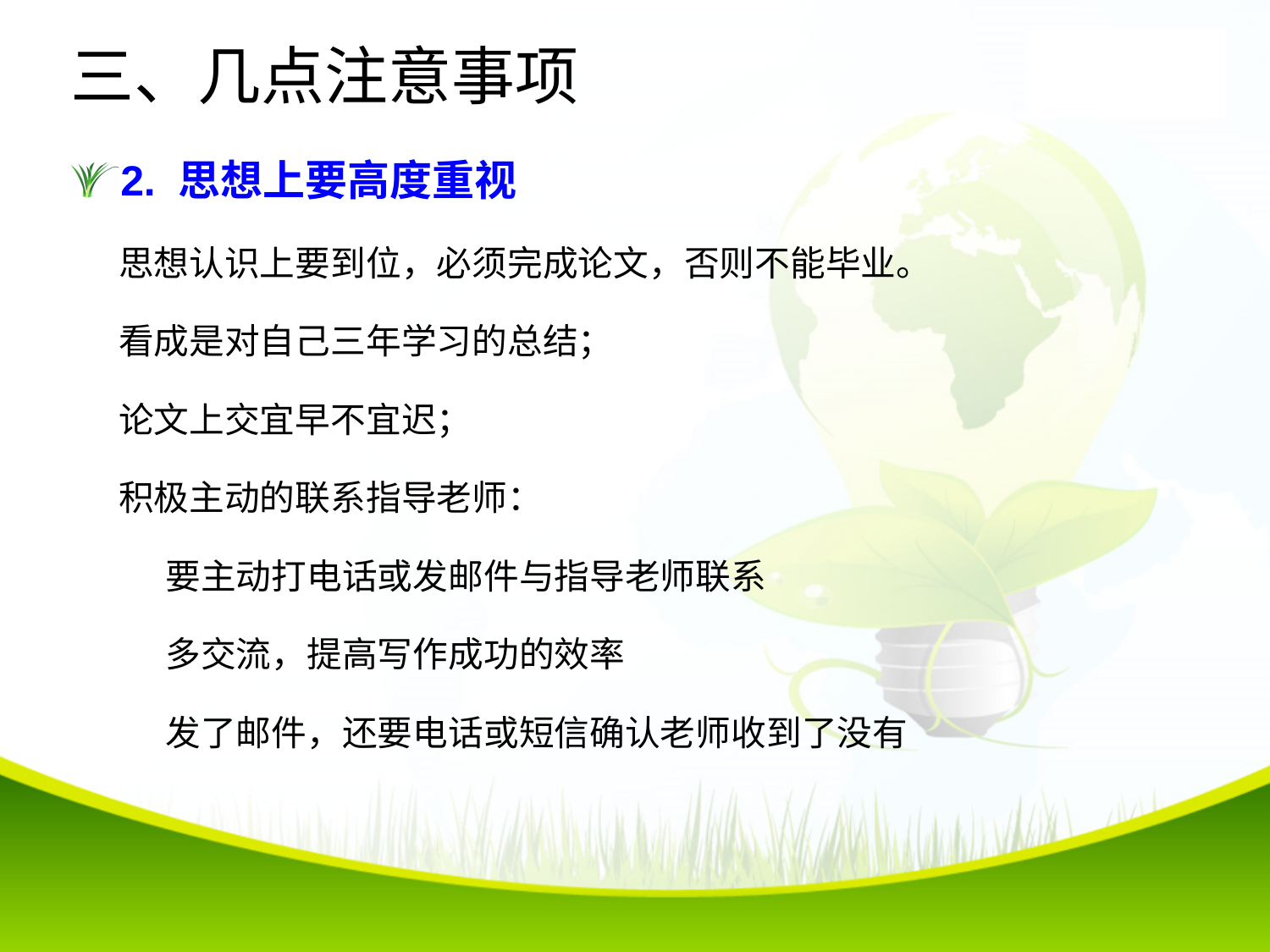

# 三、几点注意事项
2. 思想上要高度重视
     思想认识上要到位，必须完成论文，否则不能毕业。
     看成是对自己三年学习的总结；
     论文上交宜早不宜迟；
     积极主动的联系指导老师：
           要主动打电话或发邮件与指导老师联系
           多交流，提高写作成功的效率
           发了邮件，还要电话或短信确认老师收到了没有